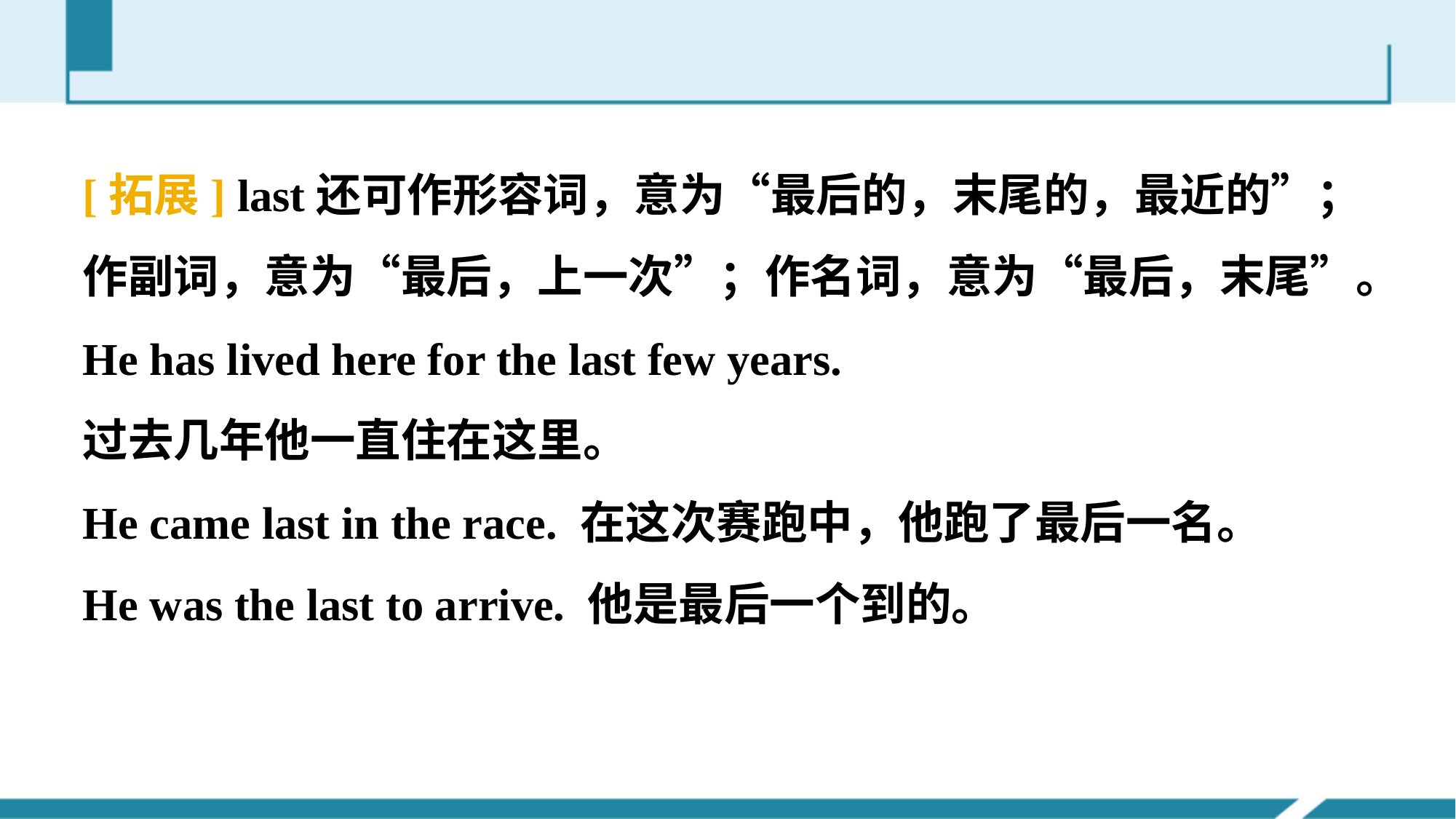

[拓展] last还可作形容词，意为“最后的，末尾的，最近的”；
作副词，意为“最后，上一次”；作名词，意为“最后，末尾”。
He has lived here for the last few years.
过去几年他一直住在这里。
He came last in the race. 在这次赛跑中，他跑了最后一名。
He was the last to arrive. 他是最后一个到的。